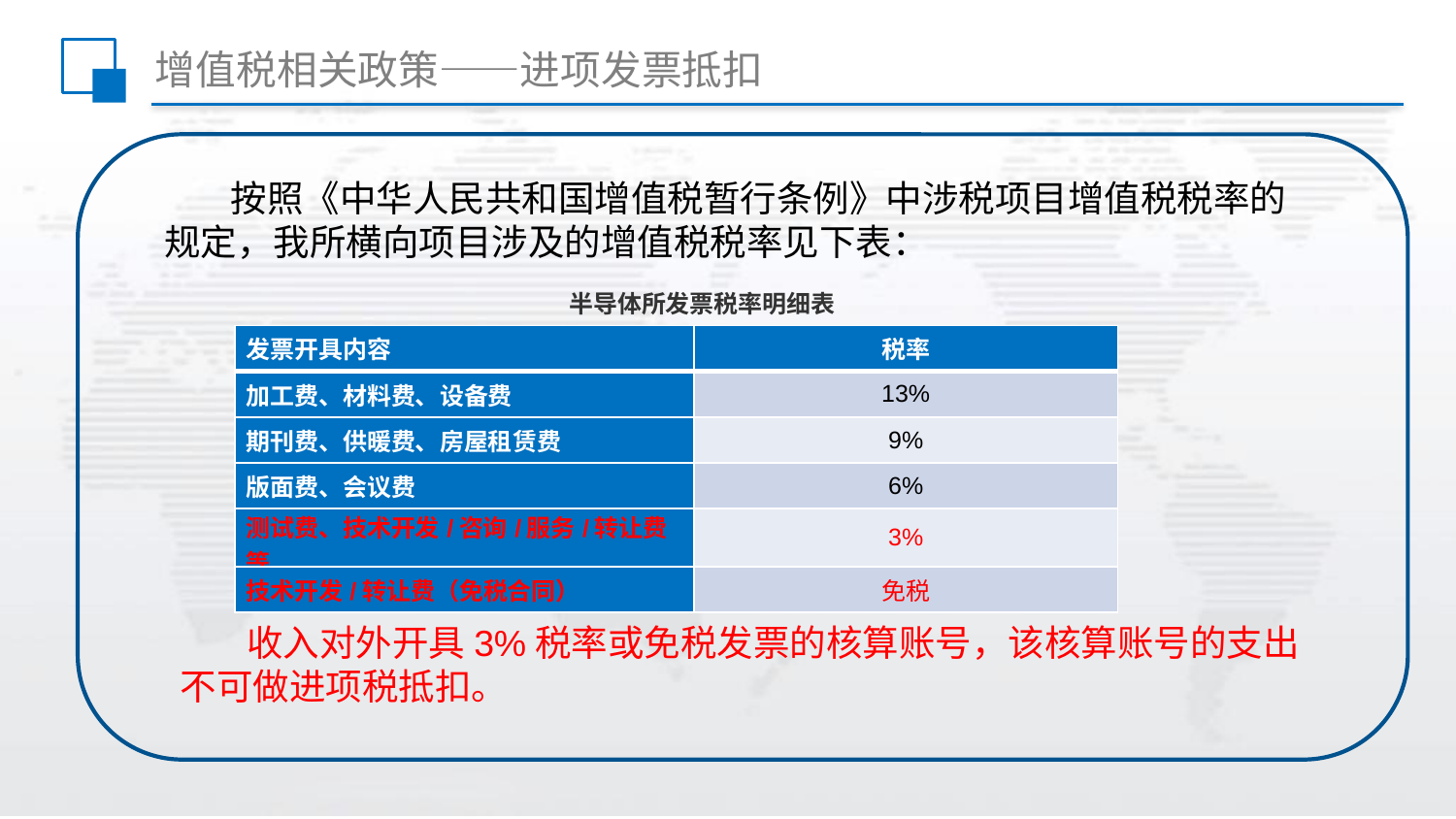

# 增值税相关政策——进项发票抵扣

       按照《中华人民共和国增值税暂行条例》中涉税项目增值税税率的规定，我所横向项目涉及的增值税税率见下表：
半导体所发票税率明细表
| 发票开具内容 | 税率 |
| --- | --- |
| 加工费、材料费、设备费 | 13% |
| 期刊费、供暖费、房屋租赁费 | 9% |
| 版面费、会议费 | 6% |
| 测试费、技术开发/咨询/服务/转让费等 | 3% |
| 技术开发/转让费（免税合同） | 免税 |
       收入对外开具3%税率或免税发票的核算账号，该核算账号的支出不可做进项税抵扣。